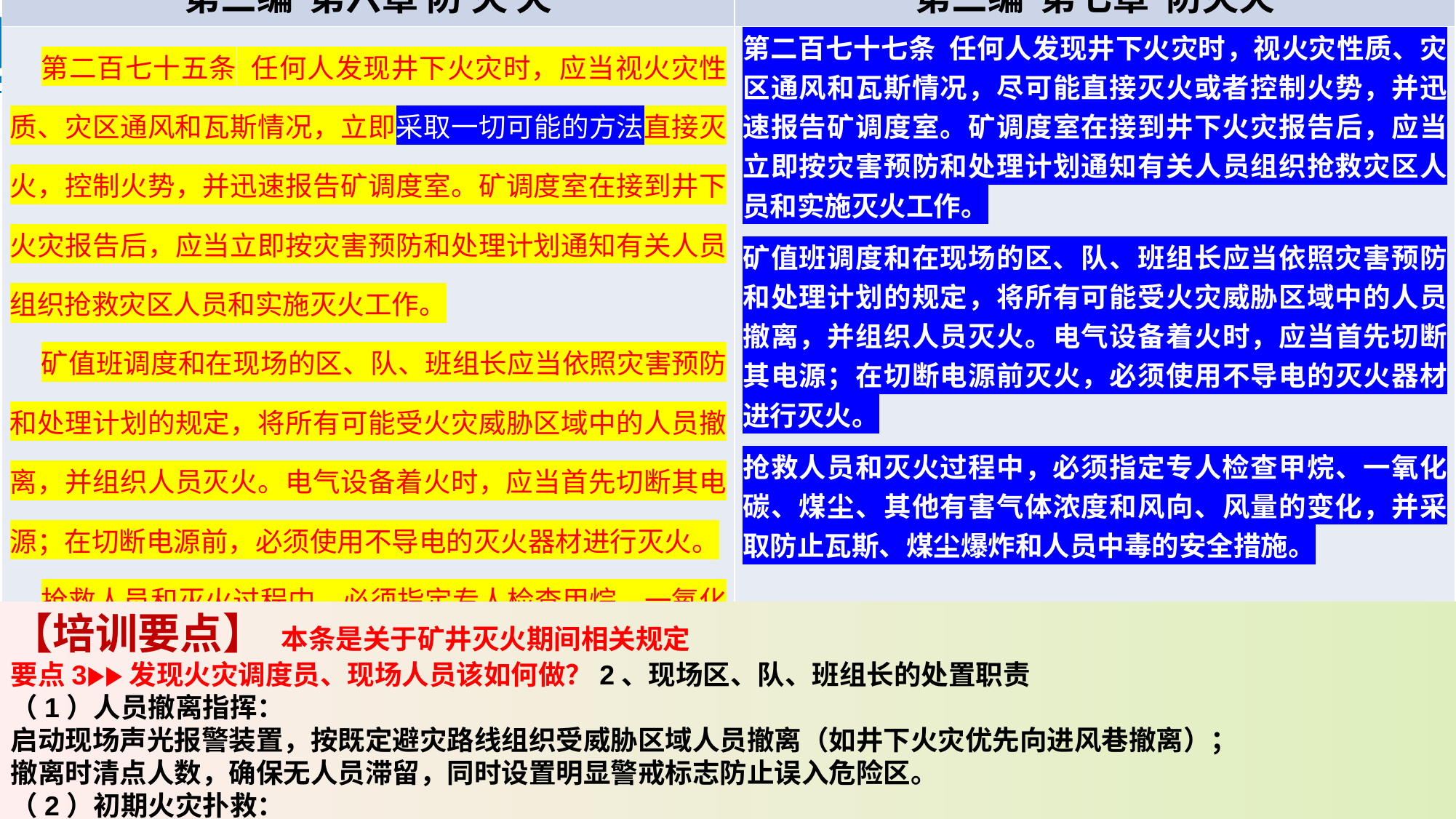

| 《煤矿安全规程》（2022版） | 《煤矿安全规程》（2025版） |
| --- | --- |
| 第三编 第六章 防 灭 火 | 第三编 第七章 防灭火 |
| 第二百七十五条 任何人发现井下火灾时，应当视火灾性质、灾区通风和瓦斯情况，立即采取一切可能的方法直接灭火，控制火势，并迅速报告矿调度室。矿调度室在接到井下火灾报告后，应当立即按灾害预防和处理计划通知有关人员组织抢救灾区人员和实施灭火工作。 矿值班调度和在现场的区、队、班组长应当依照灾害预防和处理计划的规定，将所有可能受火灾威胁区域中的人员撤离，并组织人员灭火。电气设备着火时，应当首先切断其电源；在切断电源前，必须使用不导电的灭火器材进行灭火。 抢救人员和灭火过程中，必须指定专人检查甲烷、一氧化碳、煤尘、其他有害气体浓度和风向、风量的变化，并采取防止瓦斯、煤尘爆炸和人员中毒的安全措施。 | 第二百七十七条 任何人发现井下火灾时，视火灾性质、灾区通风和瓦斯情况，尽可能直接灭火或者控制火势，并迅速报告矿调度室。矿调度室在接到井下火灾报告后，应当立即按灾害预防和处理计划通知有关人员组织抢救灾区人员和实施灭火工作。 矿值班调度和在现场的区、队、班组长应当依照灾害预防和处理计划的规定，将所有可能受火灾威胁区域中的人员撤离，并组织人员灭火。电气设备着火时，应当首先切断其电源；在切断电源前灭火，必须使用不导电的灭火器材进行灭火。 抢救人员和灭火过程中，必须指定专人检查甲烷、一氧化碳、煤尘、其他有害气体浓度和风向、风量的变化，并采取防止瓦斯、煤尘爆炸和人员中毒的安全措施。 |
【培训要点】  本条是关于矿井灭火期间相关规定
要点3▶▶发现火灾调度员、现场人员该如何做？2、现场区、队、班组长的处置职责
（1）人员撤离指挥：
启动现场声光报警装置，按既定避灾路线组织受威胁区域人员撤离（如井下火灾优先向进风巷撤离）；
撤离时清点人数，确保无人员滞留，同时设置明显警戒标志防止误入危险区。
（2）初期火灾扑救：
利用现场灭火器材（如干粉灭火器、灭火岩粉）扑救初期明火，同时派专人监测瓦斯浓度（＞1% 时立即撤离）；
若火势扩大，及时汇报调度室，说明需支援的灭火设备（如高倍数泡沫发生装置、氮气瓶组）。